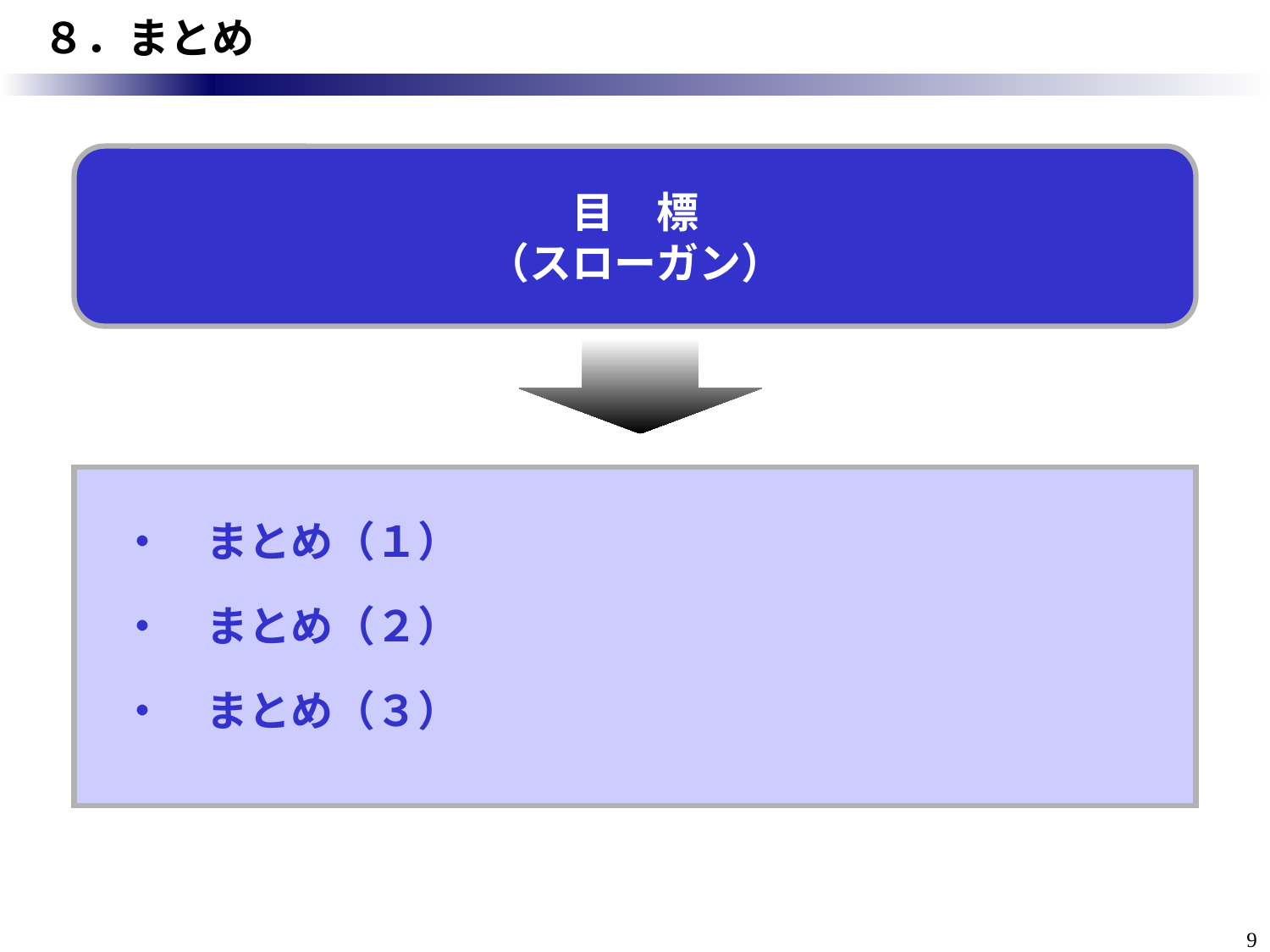

# ８．まとめ
目　標
（スローガン）

・　まとめ（１）
・　まとめ（２）
・　まとめ（３）
9